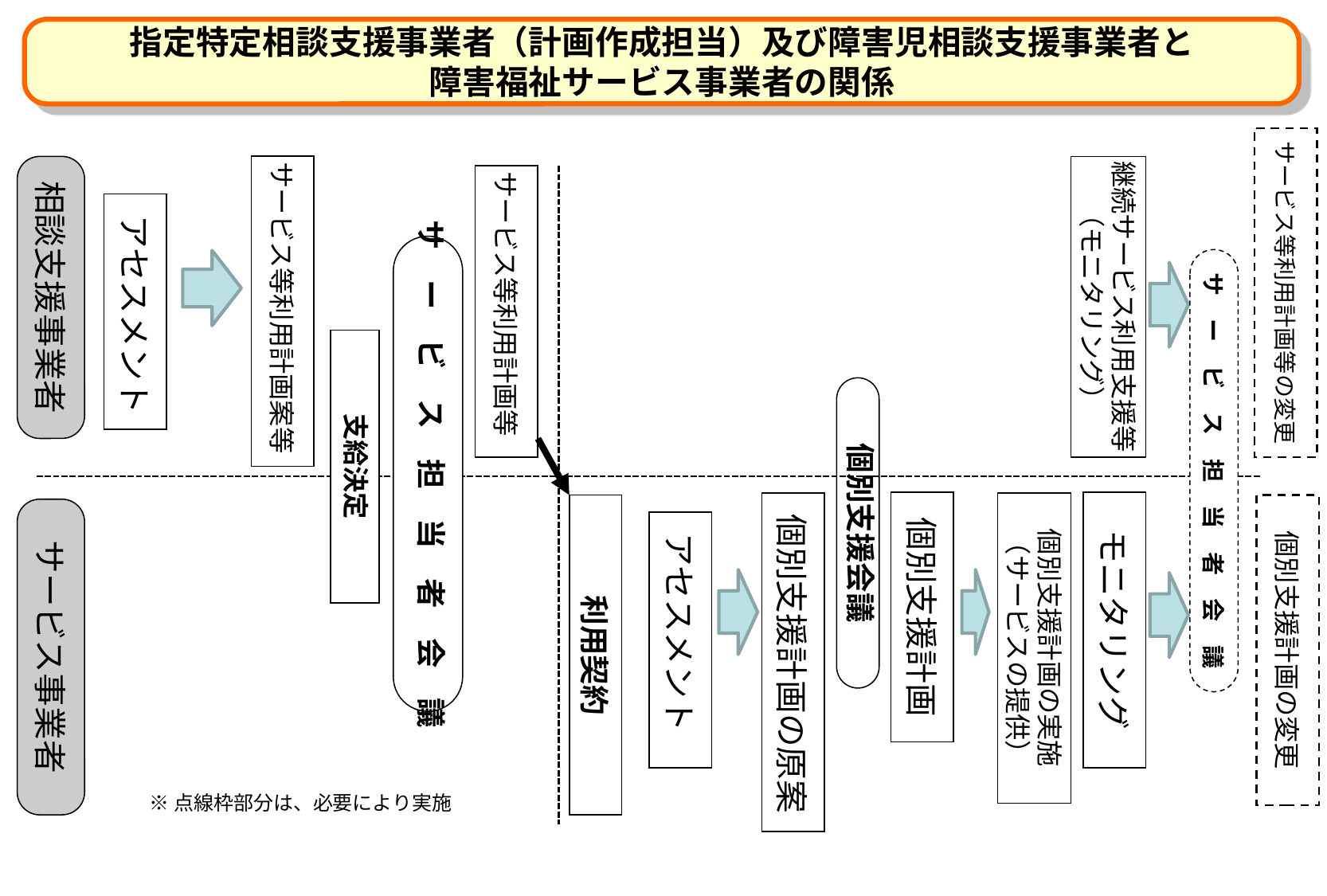

指定特定相談支援事業者（計画作成担当）及び障害児相談支援事業者と
障害福祉サービス事業者の関係
サービス等利用計画等の変更
サービス等利用計画案等
継続サービス利用支援等
（モニタリング）
相談支援事業者
サービス等利用計画等
 アセスメント
サ　ー　ビ　ス　担　当　者　会　議
サ　ー　ビ　ス　担　当　者　会　議

支給決定
個別支援会議

個別支援計画
モニタリング
個別支援計画の実施
（サービスの提供）
 個別支援計画の原案
利用契約
個別支援計画の変更
サービス事業者
 アセスメント

※点線枠部分は、必要により実施